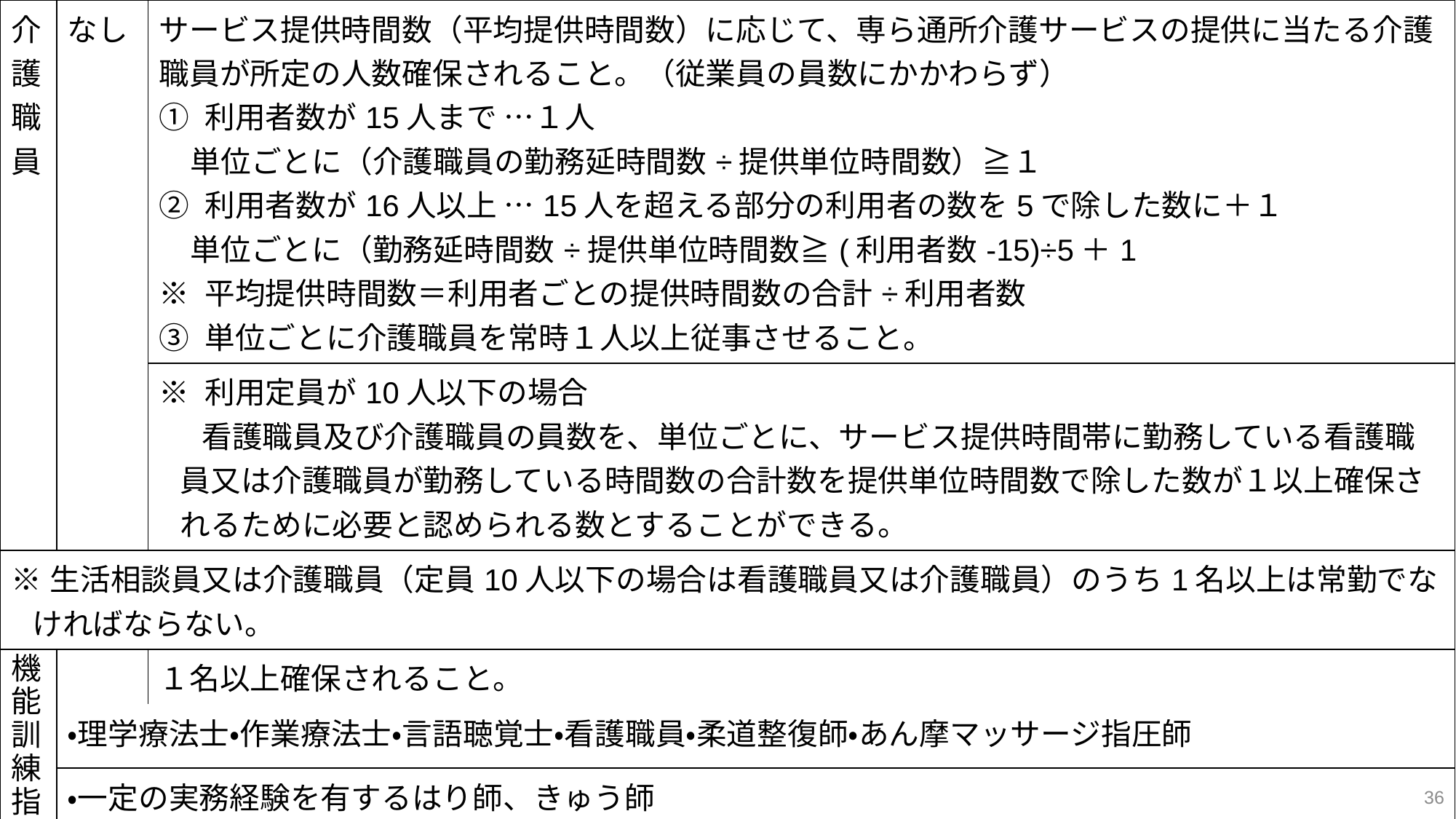

| 介護職員 | なし | サービス提供時間数（平均提供時間数）に応じて、専ら通所介護サービスの提供に当たる介護職員が所定の人数確保されること。（従業員の員数にかかわらず） ① 利用者数が15人まで …１人 単位ごとに（介護職員の勤務延時間数÷提供単位時間数）≧１ ② 利用者数が16人以上 …15人を超える部分の利用者の数を5で除した数に＋１ 単位ごとに（勤務延時間数÷提供単位時間数≧(利用者数-15)÷5＋1 ※ 平均提供時間数＝利用者ごとの提供時間数の合計÷利用者数 ③ 単位ごとに介護職員を常時１人以上従事させること。 |
| --- | --- | --- |
|  |  | ※ 利用定員が10人以下の場合 看護職員及び介護職員の員数を、単位ごとに、サービス提供時間帯に勤務している看護職員又は介護職員が勤務している時間数の合計数を提供単位時間数で除した数が１以上確保されるために必要と認められる数とすることができる。 |
| ※生活相談員又は介護職員（定員10人以下の場合は看護職員又は介護職員）のうち1名以上は常勤でなければならない。 |  |  |
| 機能訓練指導員 |  | １名以上確保されること。 |
|  | ・理学療法士・作業療法士・言語聴覚士・看護職員・柔道整復師・あん摩マッサージ指圧師 |  |
|  | ・一定の実務経験を有するはり師、きゅう師 ※ 理学療法士、作業療法士、言語聴覚士、看護職員、柔道整復師又はあん摩マッサージ指圧師の資格を有する機能訓練指導員を配置した事業所で６月以上機能訓練指導に従事した経験を有するものに限る。 |  |
36